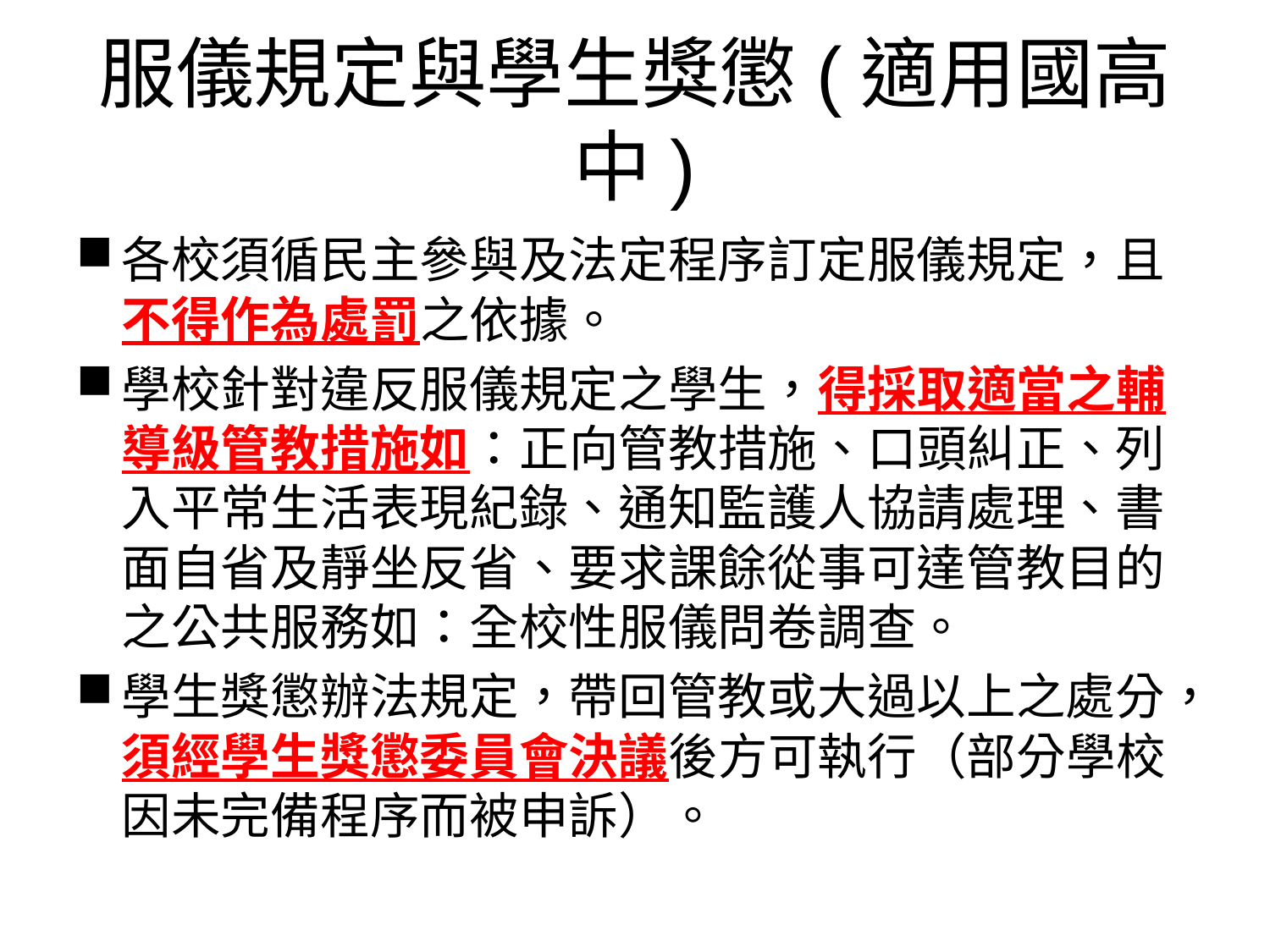

# 服儀規定與學生獎懲(適用國高中)
各校須循民主參與及法定程序訂定服儀規定，且不得作為處罰之依據。
學校針對違反服儀規定之學生，得採取適當之輔導級管教措施如：正向管教措施、口頭糾正、列入平常生活表現紀錄、通知監護人協請處理、書面自省及靜坐反省、要求課餘從事可達管教目的之公共服務如：全校性服儀問卷調查。
學生獎懲辦法規定，帶回管教或大過以上之處分，須經學生獎懲委員會決議後方可執行（部分學校因未完備程序而被申訴）。